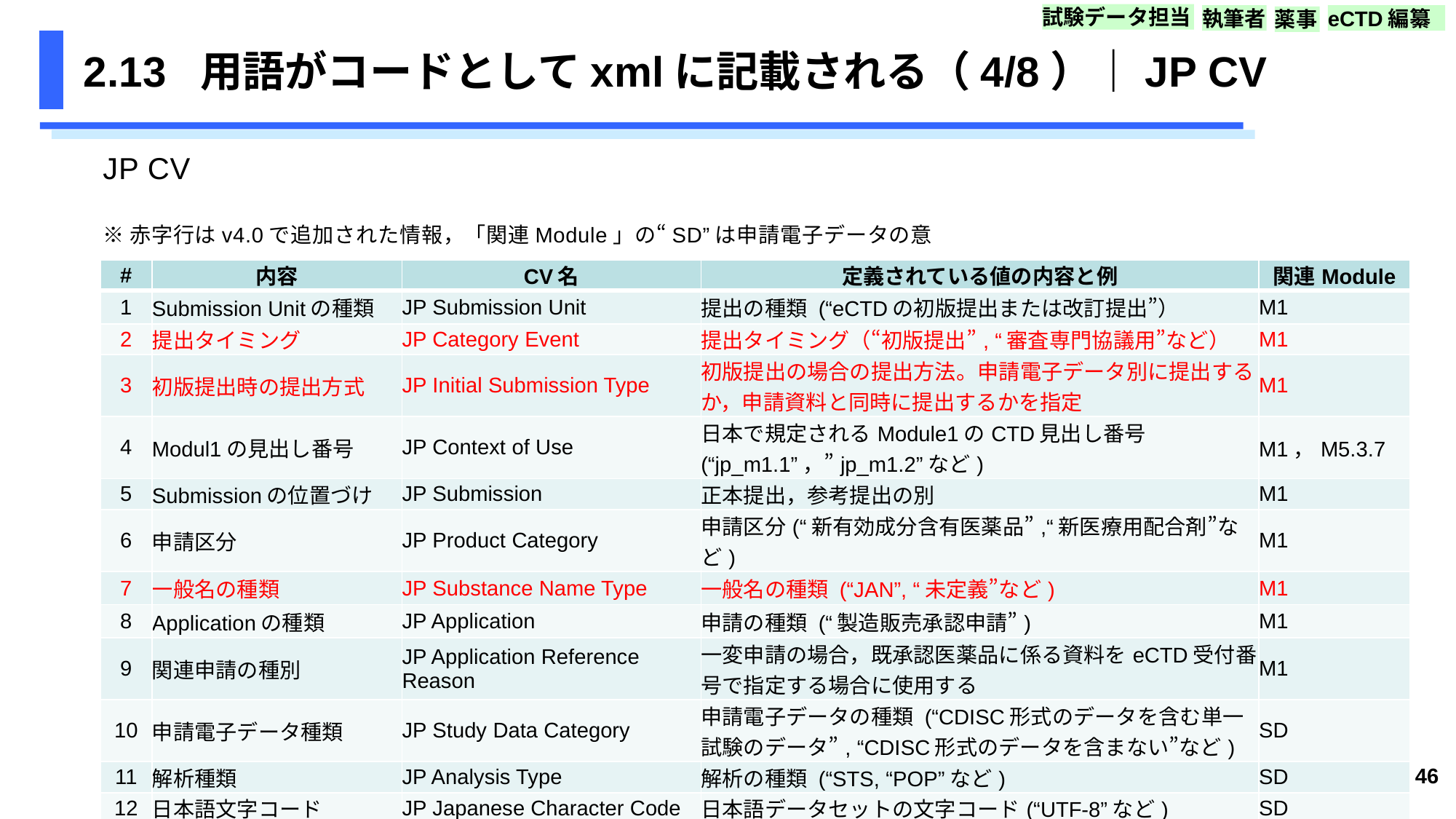

試験データ担当
執筆者
eCTD編纂
薬事
# 2.13  用語がコードとしてxmlに記載される（4/8）｜JP CV
JP CV

※赤字行はv4.0で追加された情報，「関連Module」の“SD”は申請電子データの意

| # | 内容 | CV名 | 定義されている値の内容と例 | 関連Module |
| --- | --- | --- | --- | --- |
| 1 | Submission Unitの種類 | JP Submission Unit | 提出の種類 (“eCTDの初版提出または改訂提出”） | M1 |
| 2 | 提出タイミング | JP Category Event | 提出タイミング（“初版提出”, “審査専門協議用”など） | M1 |
| 3 | 初版提出時の提出方式 | JP Initial Submission Type | 初版提出の場合の提出方法。申請電子データ別に提出するか，申請資料と同時に提出するかを指定 | M1 |
| 4 | Modul1の見出し番号 | JP Context of Use | 日本で規定されるModule1のCTD見出し番号 (“jp\_m1.1”，”jp\_m1.2”など) | M1，M5.3.7 |
| 5 | Submissionの位置づけ | JP Submission | 正本提出，参考提出の別 | M1 |
| 6 | 申請区分 | JP Product Category | 申請区分(“新有効成分含有医薬品”,“新医療用配合剤”など) | M1 |
| 7 | 一般名の種類 | JP Substance Name Type | 一般名の種類 (“JAN”, “未定義”など) | M1 |
| 8 | Applicationの種類 | JP Application | 申請の種類 (“製造販売承認申請”) | M1 |
| 9 | 関連申請の種別 | JP Application Reference Reason | 一変申請の場合，既承認医薬品に係る資料をeCTD受付番号で指定する場合に使用する | M1 |
| 10 | 申請電子データ種類 | JP Study Data Category | 申請電子データの種類 (“CDISC形式のデータを含む単一試験のデータ”, “CDISC形式のデータを含まない”など) | SD |
| 11 | 解析種類 | JP Analysis Type | 解析の種類 (“STS, “POP”など) | SD |
| 12 | 日本語文字コード | JP Japanese Character Code | 日本語データセットの文字コード(“UTF-8”など) | SD |
| 13 | SDTM Terminology | JP Terminology(Tabulation) | SDTMで使用するControlled Terminologyのバージョン | SD |
| 14 | ADaM Terminology | JP Terminology(Analysis) | ADaMで使用するControlled Terminologyのバージョン | SD |
46